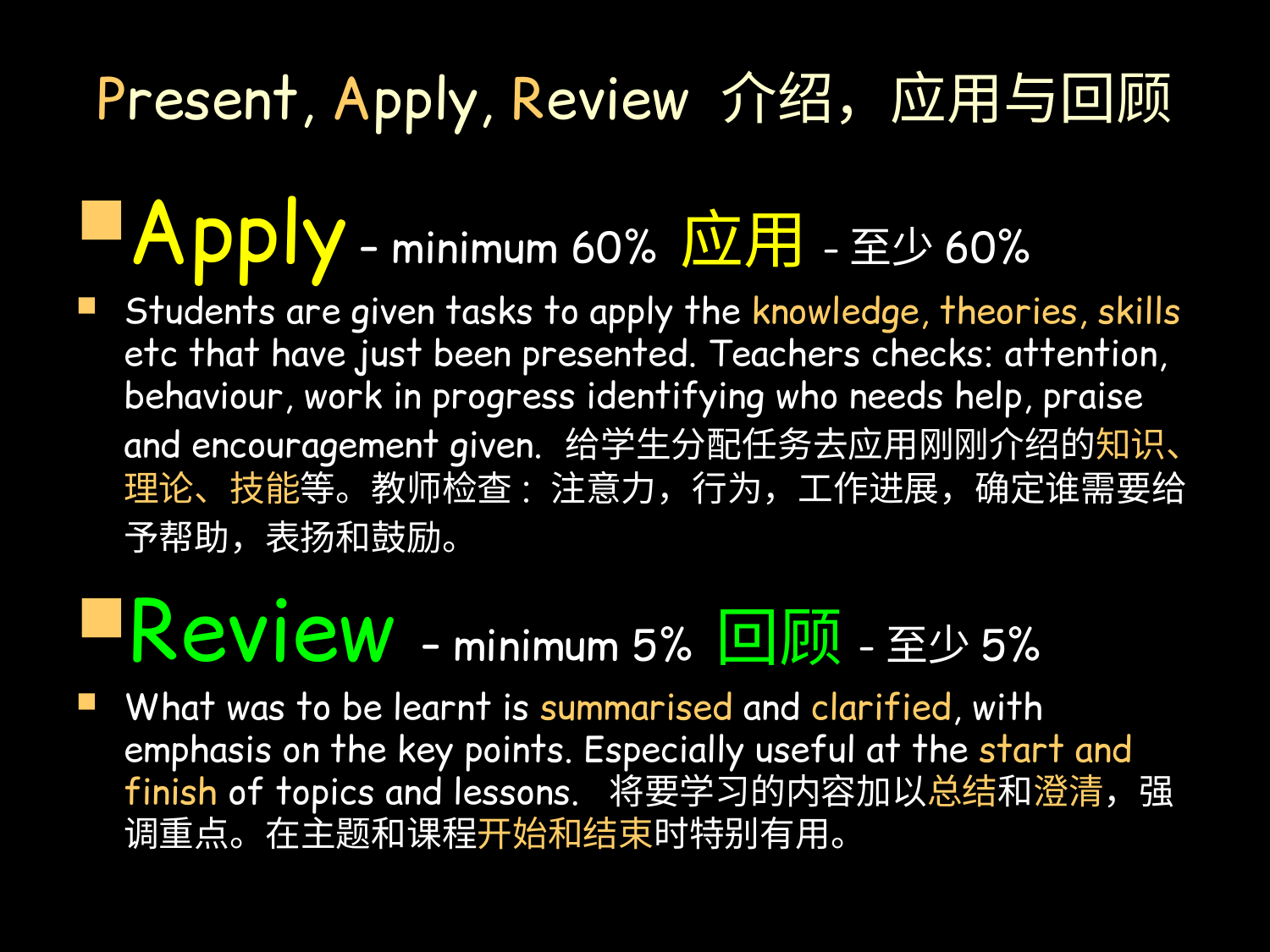

# Present, Apply, Review 介绍，应用与回顾
Apply – minimum 60% 应用-至少60%
Students are given tasks to apply the knowledge, theories, skills etc that have just been presented. Teachers checks: attention, behaviour, work in progress identifying who needs help, praise and encouragement given. 给学生分配任务去应用刚刚介绍的知识、理论、技能等。教师检查: 注意力，行为，工作进展，确定谁需要给予帮助，表扬和鼓励。
Review – minimum 5% 回顾-至少5%
What was to be learnt is summarised and clarified, with emphasis on the key points. Especially useful at the start and finish of topics and lessons.  将要学习的内容加以总结和澄清，强调重点。在主题和课程开始和结束时特别有用。